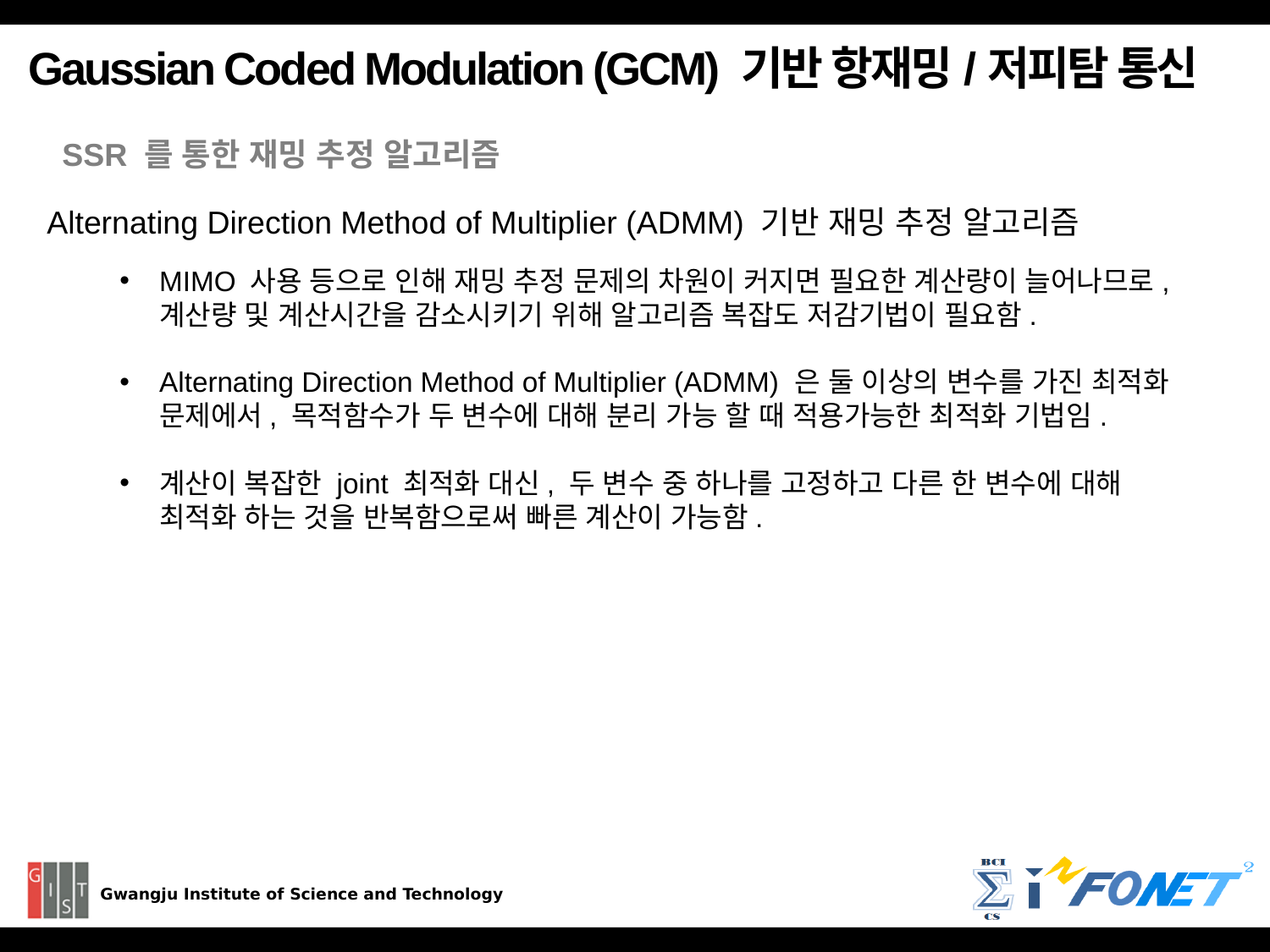

Gaussian Coded Modulation (GCM) 기반 항재밍/저피탐 통신
SSR 를 통한 재밍 추정 알고리즘
Alternating Direction Method of Multiplier (ADMM) 기반 재밍 추정 알고리즘
MIMO 사용 등으로 인해 재밍 추정 문제의 차원이 커지면 필요한 계산량이 늘어나므로, 계산량 및 계산시간을 감소시키기 위해 알고리즘 복잡도 저감기법이 필요함.

Alternating Direction Method of Multiplier (ADMM) 은 둘 이상의 변수를 가진 최적화 문제에서, 목적함수가 두 변수에 대해 분리 가능 할 때 적용가능한 최적화 기법임.

계산이 복잡한 joint 최적화 대신, 두 변수 중 하나를 고정하고 다른 한 변수에 대해 최적화 하는 것을 반복함으로써 빠른 계산이 가능함.